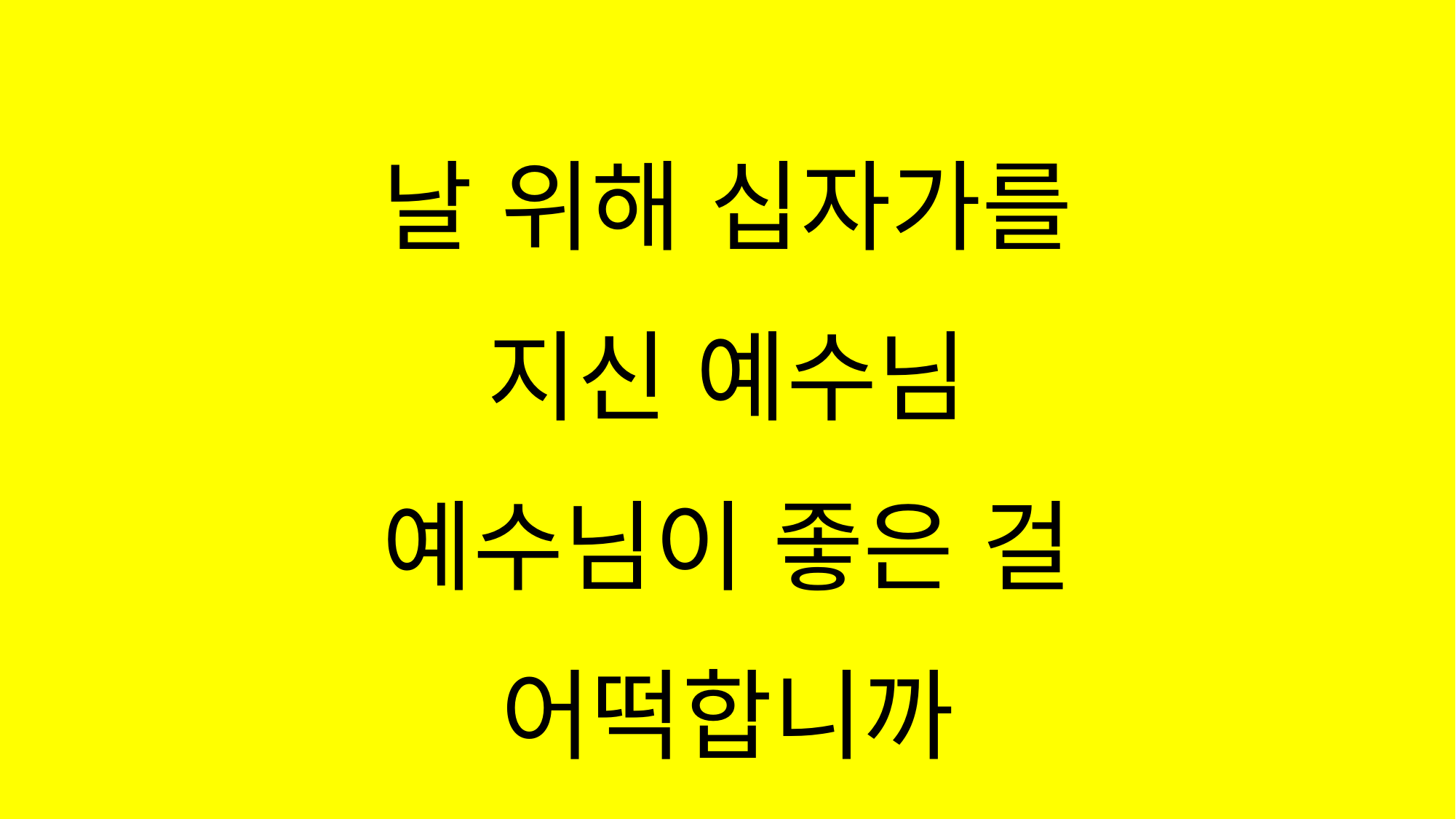

#
날 위해 십자가를

지신 예수님

예수님이 좋은 걸

어떡합니까